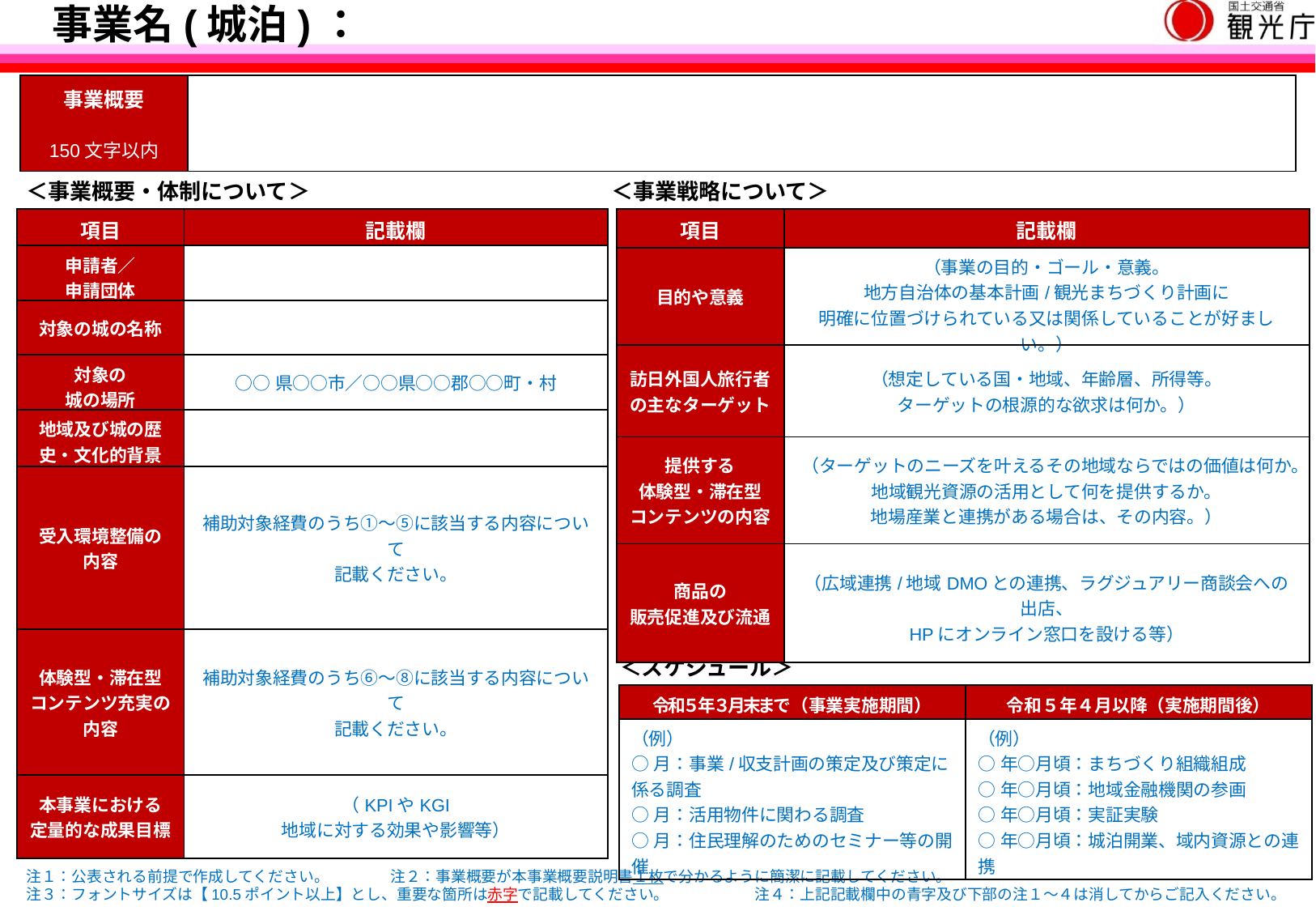

事業名(城泊)：
| 事業概要 150文字以内 |  |
| --- | --- |
＜事業概要・体制について＞
＜事業戦略について＞
| 項目 | 記載欄 |
| --- | --- |
| 申請者／ 申請団体 |  |
| 対象の城の名称 |  |
| 対象の 城の場所 | ○○県○○市／○○県○○郡○○町・村 |
| 地域及び城の歴史・文化的背景 |  |
| 受入環境整備の 内容 | 補助対象経費のうち①～⑤に該当する内容について 記載ください。 |
| 体験型・滞在型 コンテンツ充実の 内容 | 補助対象経費のうち⑥～⑧に該当する内容について 記載ください。 |
| 本事業における 定量的な成果目標 | （KPIやKGI 地域に対する効果や影響等） |
| 項目 | 記載欄 |
| --- | --- |
| 目的や意義 | （事業の目的・ゴール・意義。 地方自治体の基本計画/観光まちづくり計画に 明確に位置づけられている又は関係していることが好ましい。） |
| 訪日外国人旅行者の主なターゲット | （想定している国・地域、年齢層、所得等。 ターゲットの根源的な欲求は何か。） |
| 提供する 体験型・滞在型 コンテンツの内容 | （ターゲットのニーズを叶えるその地域ならではの価値は何か。 地域観光資源の活用として何を提供するか。 地場産業と連携がある場合は、その内容。） |
| 商品の 販売促進及び流通 | （広域連携/地域DMOとの連携、ラグジュアリー商談会への出店、 HPにオンライン窓口を設ける等） |
＜スケジュール＞
| 令和５年３月末まで（事業実施期間） | 令和５年４月以降（実施期間後） |
| --- | --- |
| （例） ○月：事業/収支計画の策定及び策定に係る調査 ○月：活用物件に関わる調査 ○月：住民理解のためのセミナー等の開催 | （例） ○年○月頃：まちづくり組織組成 ○年○月頃：地域金融機関の参画 ○年○月頃：実証実験 ○年○月頃：城泊開業、域内資源との連携 |
注１：公表される前提で作成してください。	注２：事業概要が本事業概要説明書１枚で分かるように簡潔に記載してください。
注３：フォントサイズは【10.5ポイント以上】とし、重要な箇所は赤字で記載してください。	注４：上記記載欄中の青字及び下部の注１～４は消してからご記入ください。